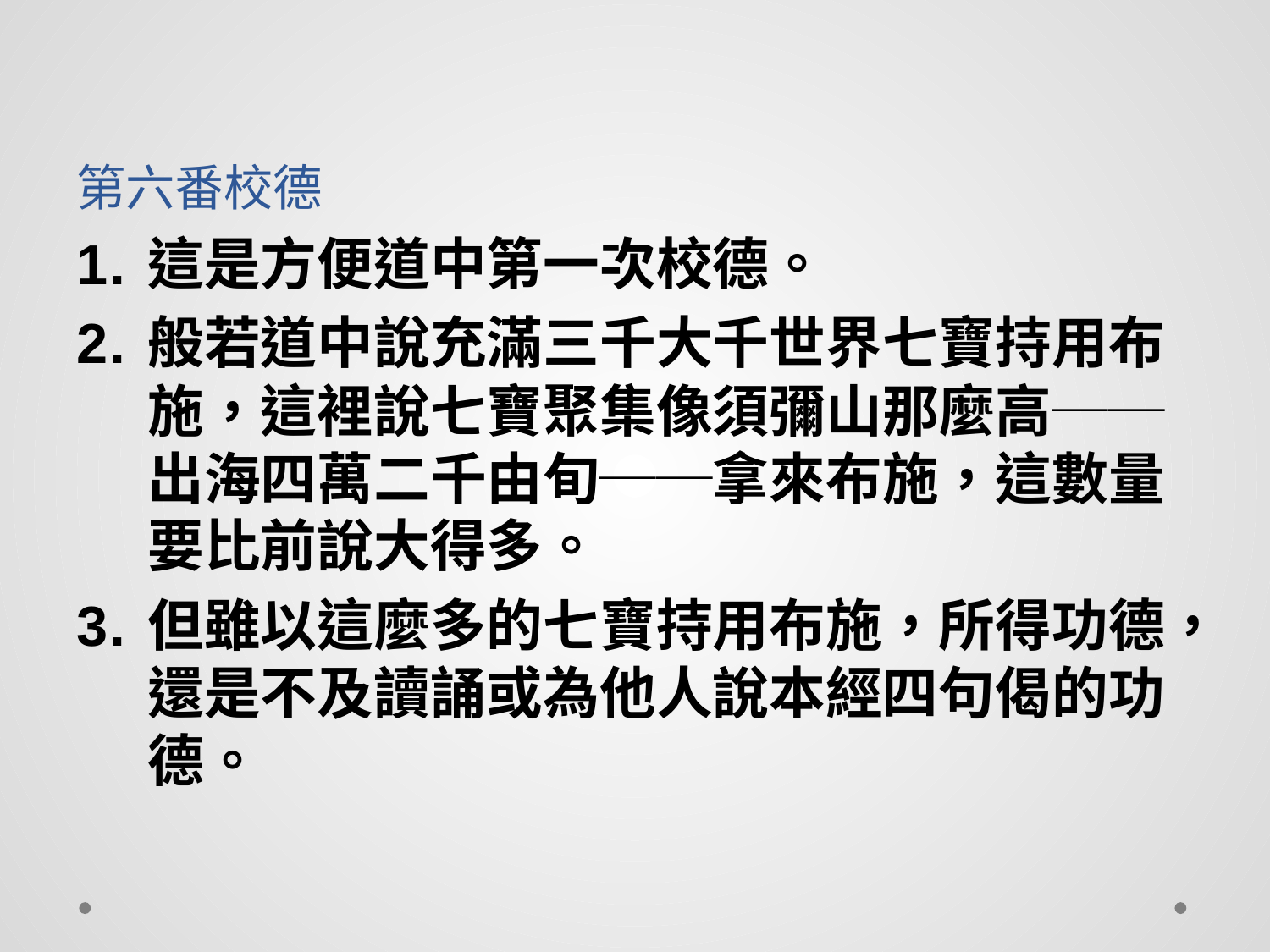

# 第六番校德
這是方便道中第一次校德。
般若道中說充滿三千大千世界七寶持用布施，這裡說七寶聚集像須彌山那麼高──出海四萬二千由旬──拿來布施，這數量要比前說大得多。
但雖以這麼多的七寶持用布施，所得功德，還是不及讀誦或為他人說本經四句偈的功德。